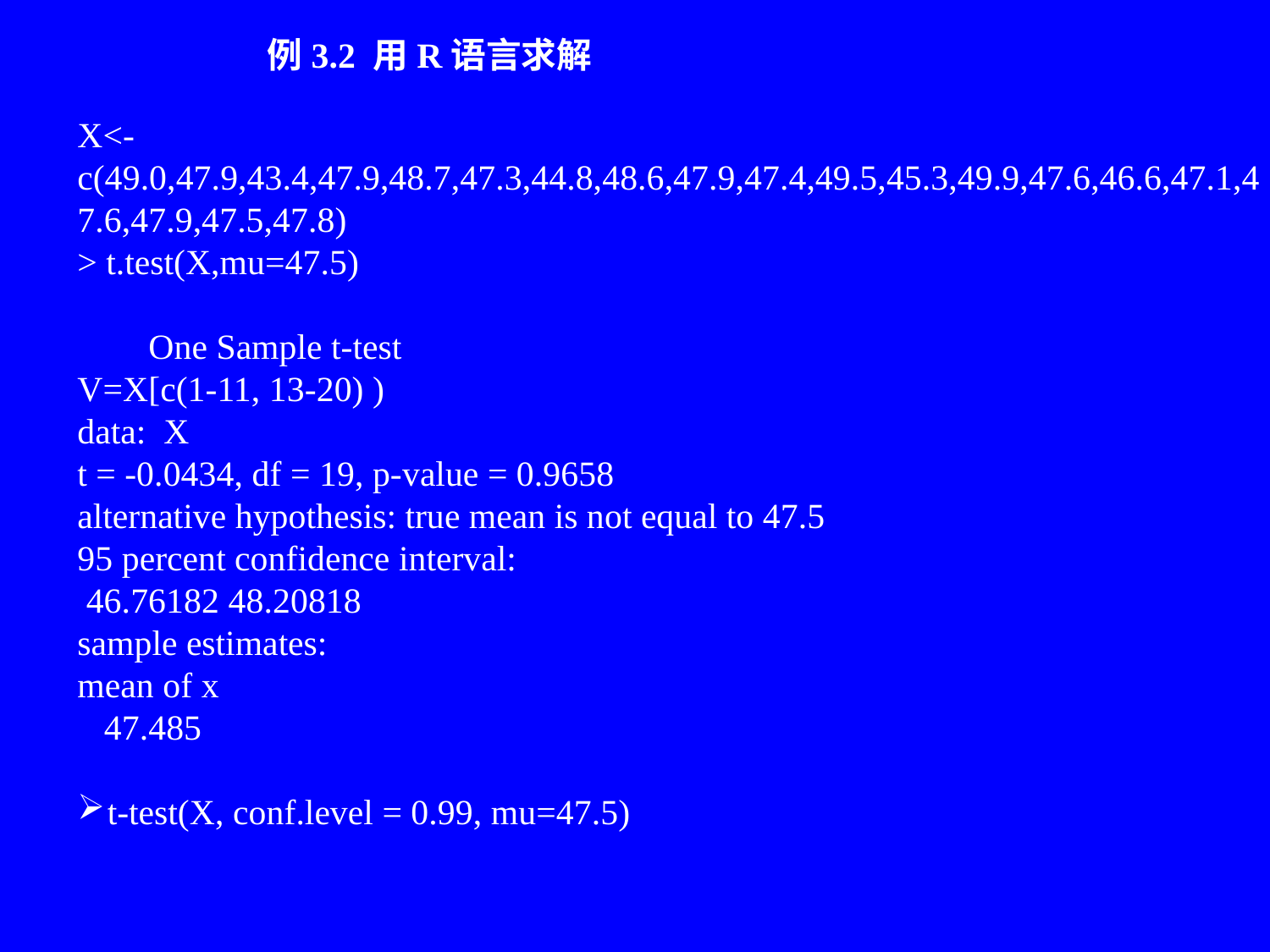

例3.2 用R语言求解
X<-c(49.0,47.9,43.4,47.9,48.7,47.3,44.8,48.6,47.9,47.4,49.5,45.3,49.9,47.6,46.6,47.1,47.6,47.9,47.5,47.8)
> t.test(X,mu=47.5)

        One Sample t-test
V=X[c(1-11, 13-20) )
data:  X
t = -0.0434, df = 19, p-value = 0.9658
alternative hypothesis: true mean is not equal to 47.5
95 percent confidence interval:
 46.76182 48.20818
sample estimates:
mean of x
   47.485

t-test(X, conf.level = 0.99, mu=47.5)